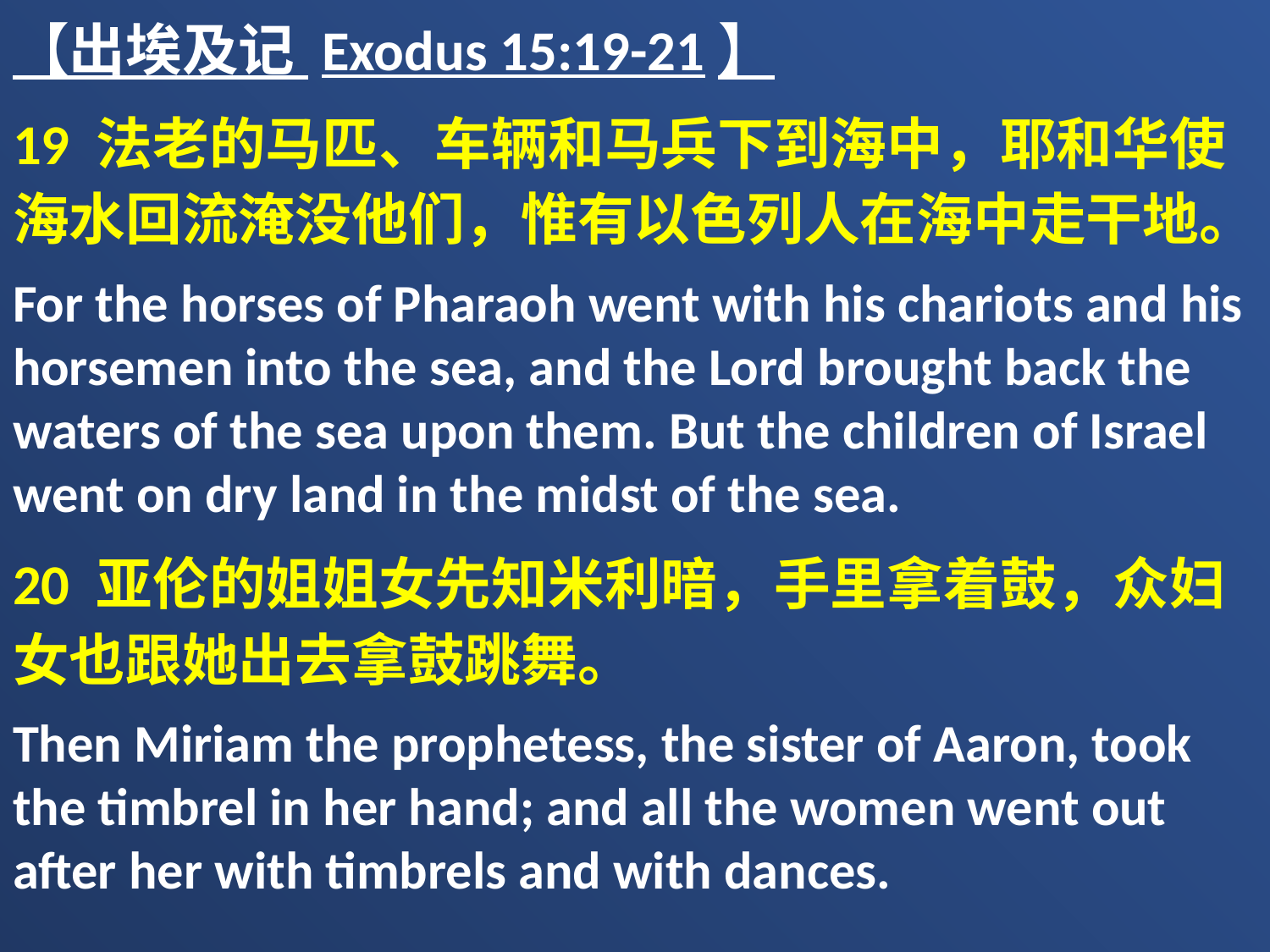

【出埃及记 Exodus 15:19-21】
19 法老的马匹、车辆和马兵下到海中，耶和华使海水回流淹没他们，惟有以色列人在海中走干地。
For the horses of Pharaoh went with his chariots and his horsemen into the sea, and the Lord brought back the waters of the sea upon them. But the children of Israel went on dry land in the midst of the sea.
20 亚伦的姐姐女先知米利暗，手里拿着鼓，众妇女也跟她出去拿鼓跳舞。
Then Miriam the prophetess, the sister of Aaron, took the timbrel in her hand; and all the women went out after her with timbrels and with dances.